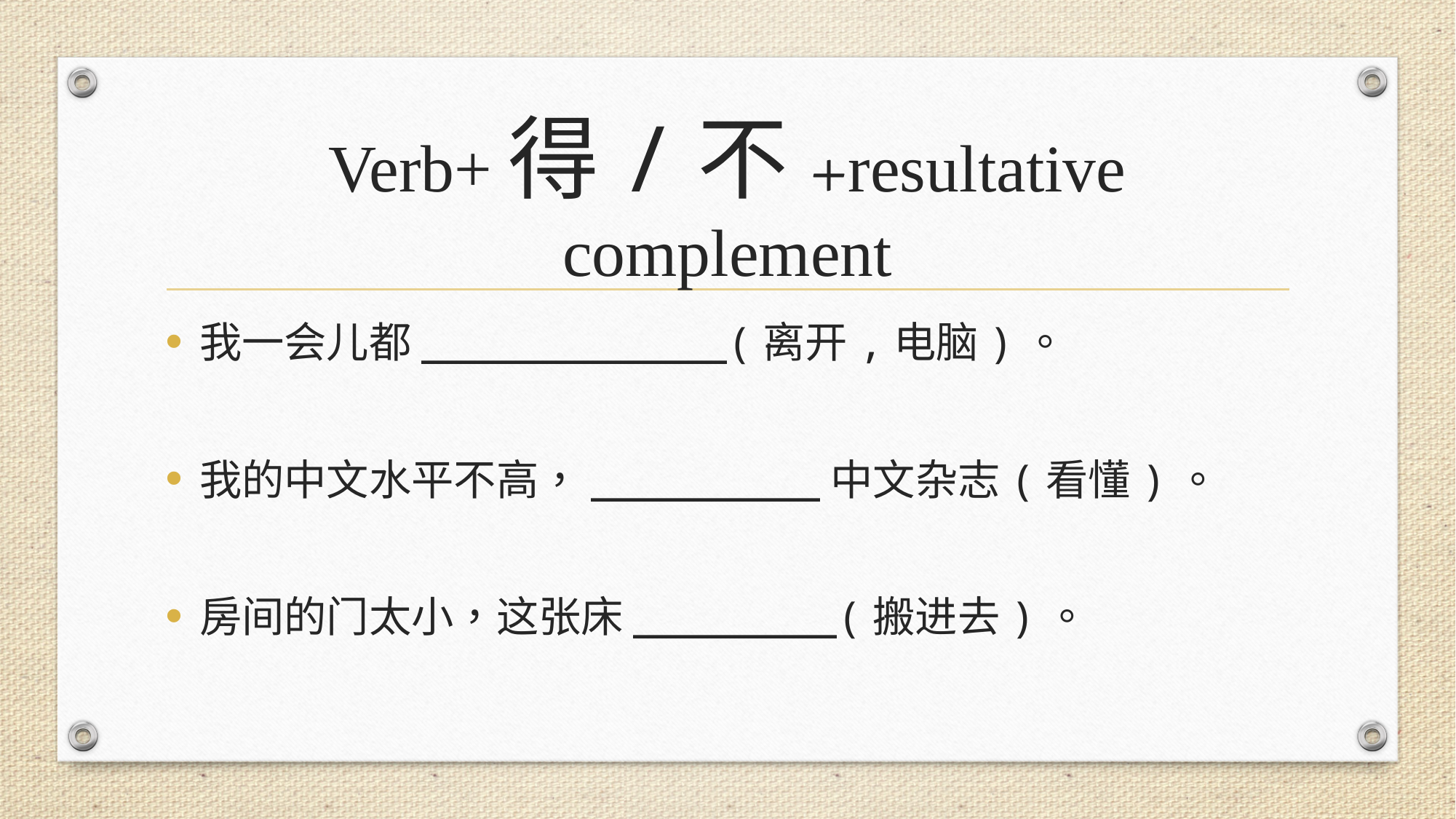

# Verb+得/不+resultative complement
我一会儿都____________(离开,电脑)。

我的中文水平不高，_________中文杂志(看懂)。

房间的门太小，这张床________(搬进去)。